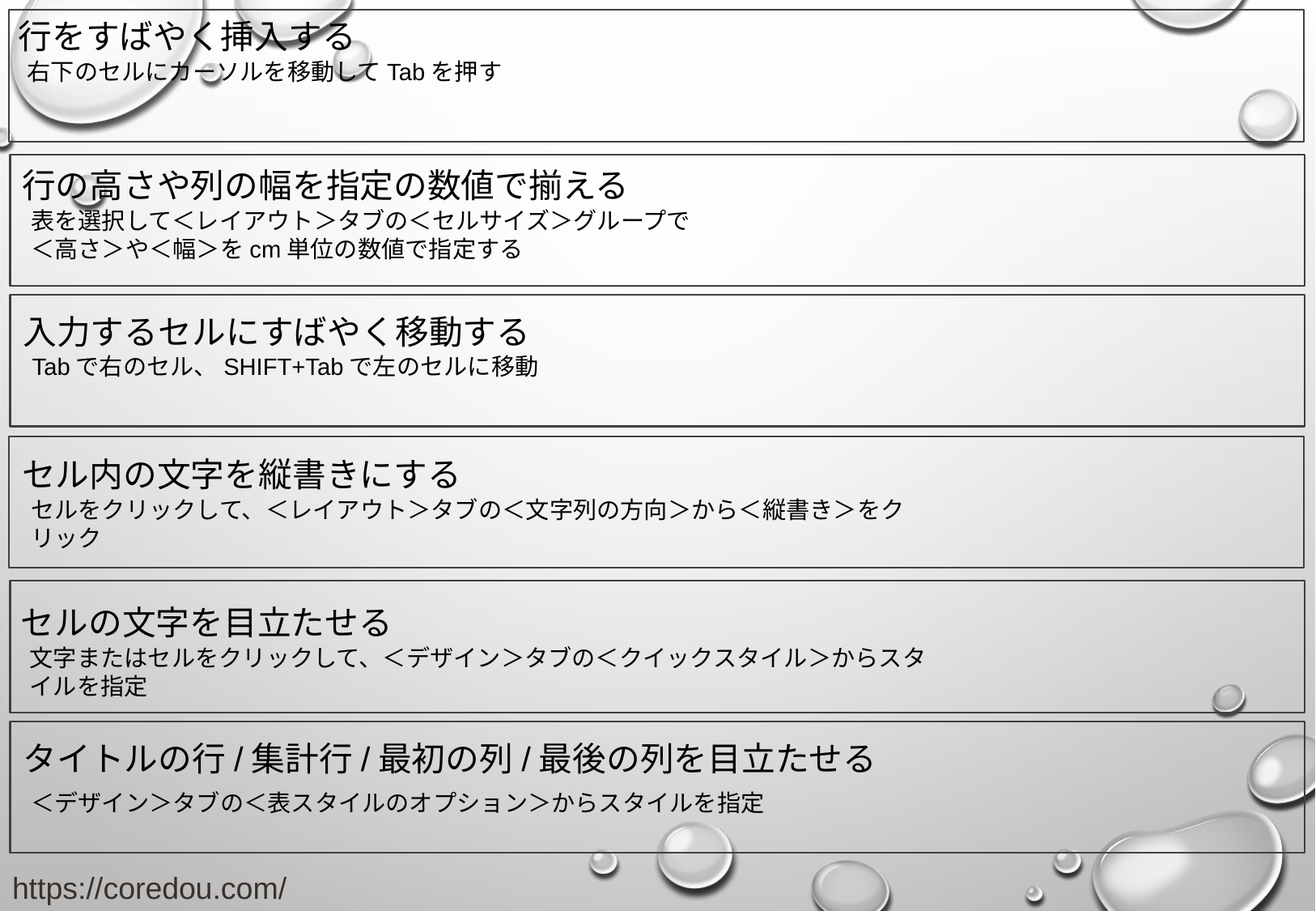

行をすばやく挿入する

右下のセルにカーソルを移動してTabを押す

行の高さや列の幅を指定の数値で揃える
表を選択して＜レイアウト＞タブの＜セルサイズ＞グループで
＜高さ＞や＜幅＞をcm単位の数値で指定する

入力するセルにすばやく移動する
Tabで右のセル、SHIFT+Tabで左のセルに移動

セル内の文字を縦書きにする
セルをクリックして、＜レイアウト＞タブの＜文字列の方向＞から＜縦書き＞をクリック

セルの文字を目立たせる
文字またはセルをクリックして、＜デザイン＞タブの＜クイックスタイル＞からスタイルを指定

タイトルの行/集計行/最初の列/最後の列を目立たせる
＜デザイン＞タブの＜表スタイルのオプション＞からスタイルを指定
https://coredou.com/